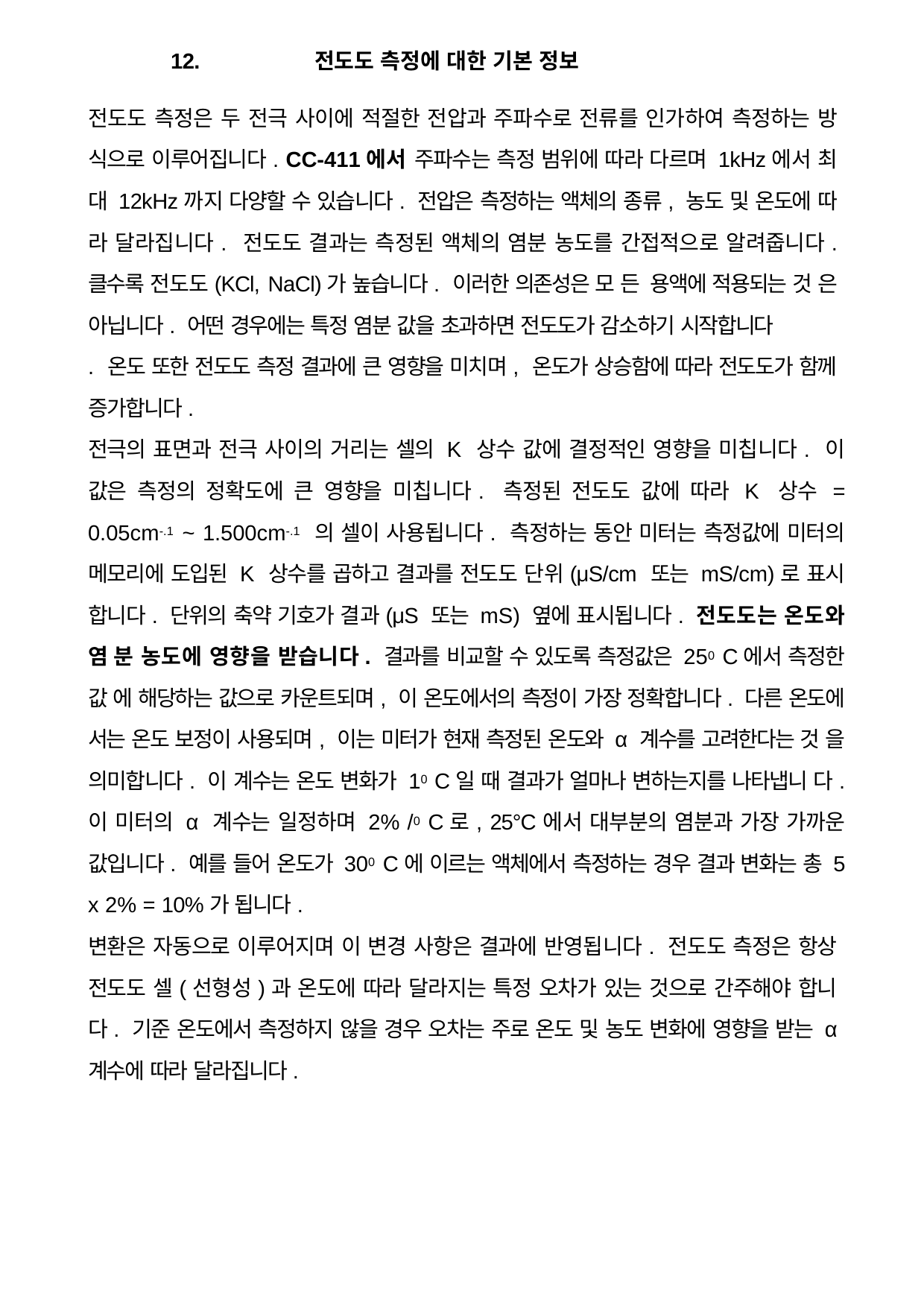

12.	전도도 측정에 대한 기본 정보

전도도 측정은 두 전극 사이에 적절한 전압과 주파수로 전류를 인가하여 측정하는 방 식으로 이루어집니다. CC-411에서 주파수는 측정 범위에 따라 다르며 1kHz에서 최 대 12kHz까지 다양할 수 있습니다. 전압은 측정하는 액체의 종류, 농도 및 온도에 따 라 달라집니다. 전도도 결과는 측정된 액체의 염분 농도를 간접적으로 알려줍니다. 클수록 전도도(KCl, NaCl)가 높습니다. 이러한 의존성은 모 든 용액에 적용되는 것 은 아닙니다. 어떤 경우에는 특정 염분 값을 초과하면 전도도가 감소하기 시작합니다
. 온도 또한 전도도 측정 결과에 큰 영향을 미치며, 온도가 상승함에 따라 전도도가 함께 증가합니다.
전극의 표면과 전극 사이의 거리는 셀의 K 상수 값에 결정적인 영향을 미칩니다. 이 값은 측정의 정확도에 큰 영향을 미칩니다. 측정된 전도도 값에 따라 K 상수 = 0.05cm-.1 ~ 1.500cm-.1 의 셀이 사용됩니다. 측정하는 동안 미터는 측정값에 미터의 메모리에 도입된 K 상수를 곱하고 결과를 전도도 단위(μS/cm 또는 mS/cm)로 표시 합니다. 단위의 축약 기호가 결과(μS 또는 mS) 옆에 표시됩니다. 전도도는 온도와 염 분 농도에 영향을 받습니다. 결과를 비교할 수 있도록 측정값은 250 C에서 측정한 값 에 해당하는 값으로 카운트되며, 이 온도에서의 측정이 가장 정확합니다. 다른 온도에 서는 온도 보정이 사용되며, 이는 미터가 현재 측정된 온도와 α 계수를 고려한다는 것 을 의미합니다. 이 계수는 온도 변화가 10 C일 때 결과가 얼마나 변하는지를 나타냅니 다. 이 미터의 α 계수는 일정하며 2% /0 C로, 25°C에서 대부분의 염분과 가장 가까운 값입니다. 예를 들어 온도가 300 C에 이르는 액체에서 측정하는 경우 결과 변화는 총 5 x 2% = 10%가 됩니다.
변환은 자동으로 이루어지며 이 변경 사항은 결과에 반영됩니다. 전도도 측정은 항상 전도도 셀(선형성)과 온도에 따라 달라지는 특정 오차가 있는 것으로 간주해야 합니 다. 기준 온도에서 측정하지 않을 경우 오차는 주로 온도 및 농도 변화에 영향을 받는 α 계수에 따라 달라집니다.
23